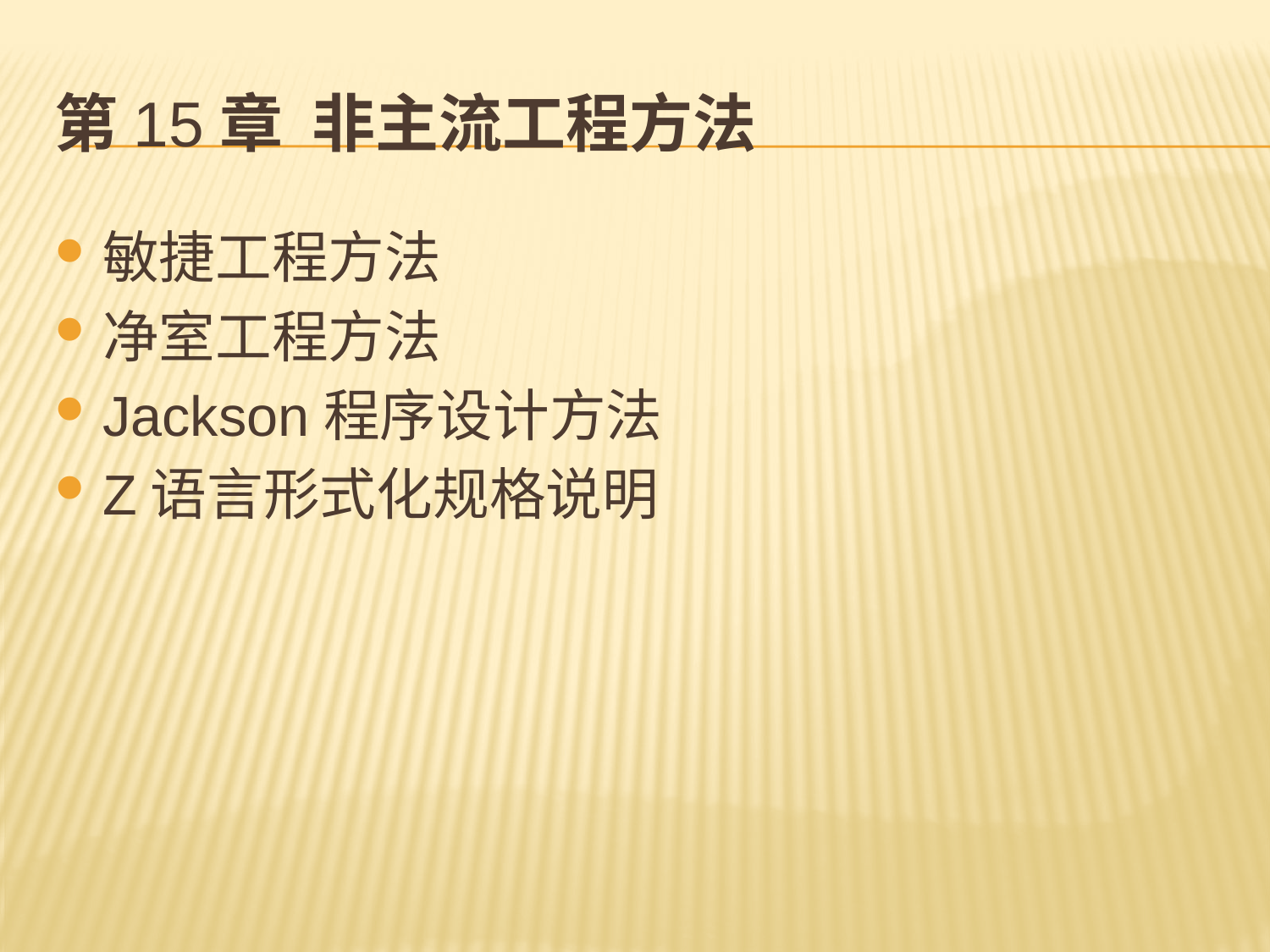

# 第15章  非主流工程方法
敏捷工程方法
净室工程方法
Jackson程序设计方法
Z语言形式化规格说明